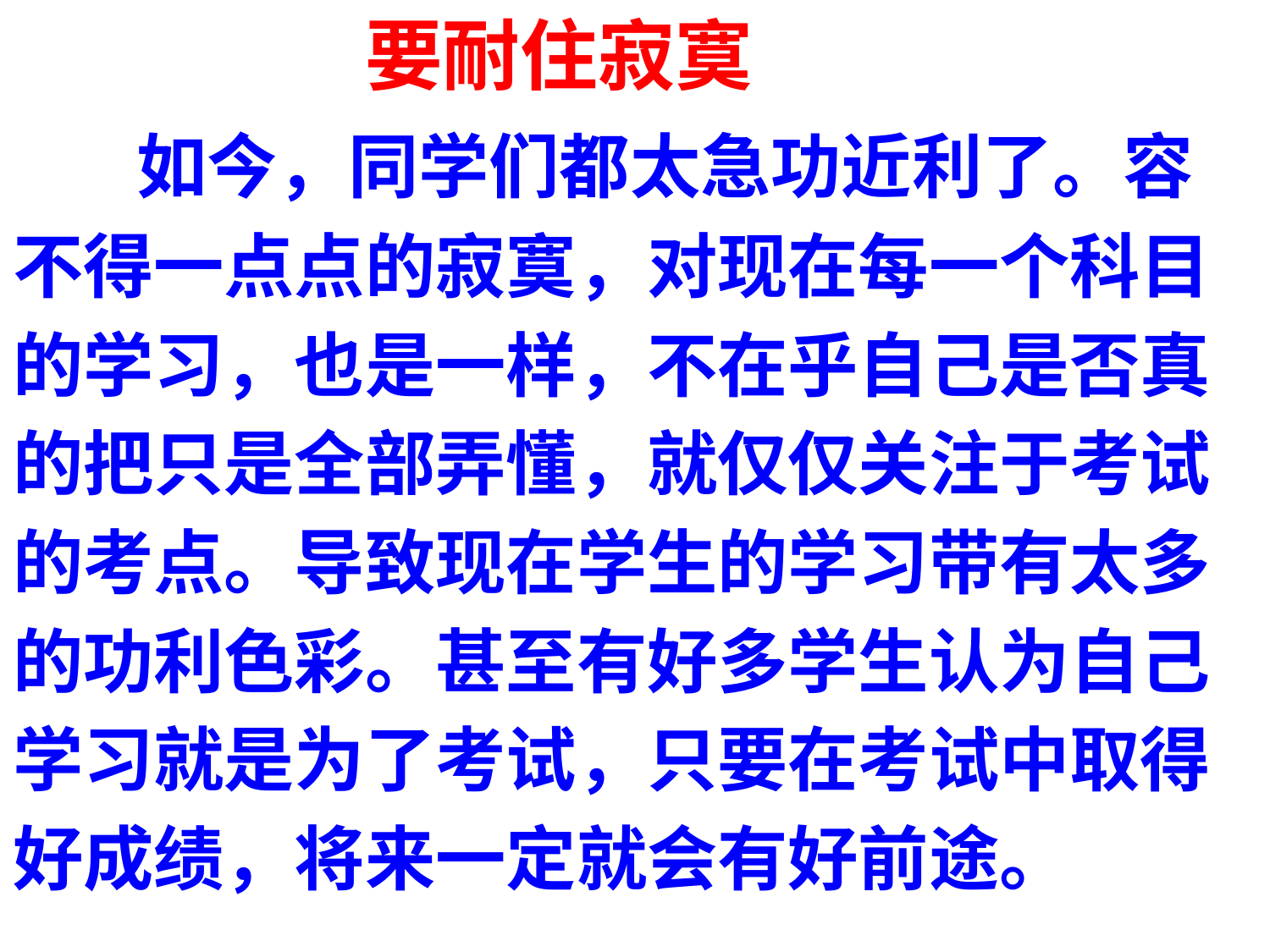

要耐住寂寞
      如今，同学们都太急功近利了。容
不得一点点的寂寞，对现在每一个科目
的学习，也是一样，不在乎自己是否真
的把只是全部弄懂，就仅仅关注于考试
的考点。导致现在学生的学习带有太多
的功利色彩。甚至有好多学生认为自己
学习就是为了考试，只要在考试中取得
好成绩，将来一定就会有好前途。